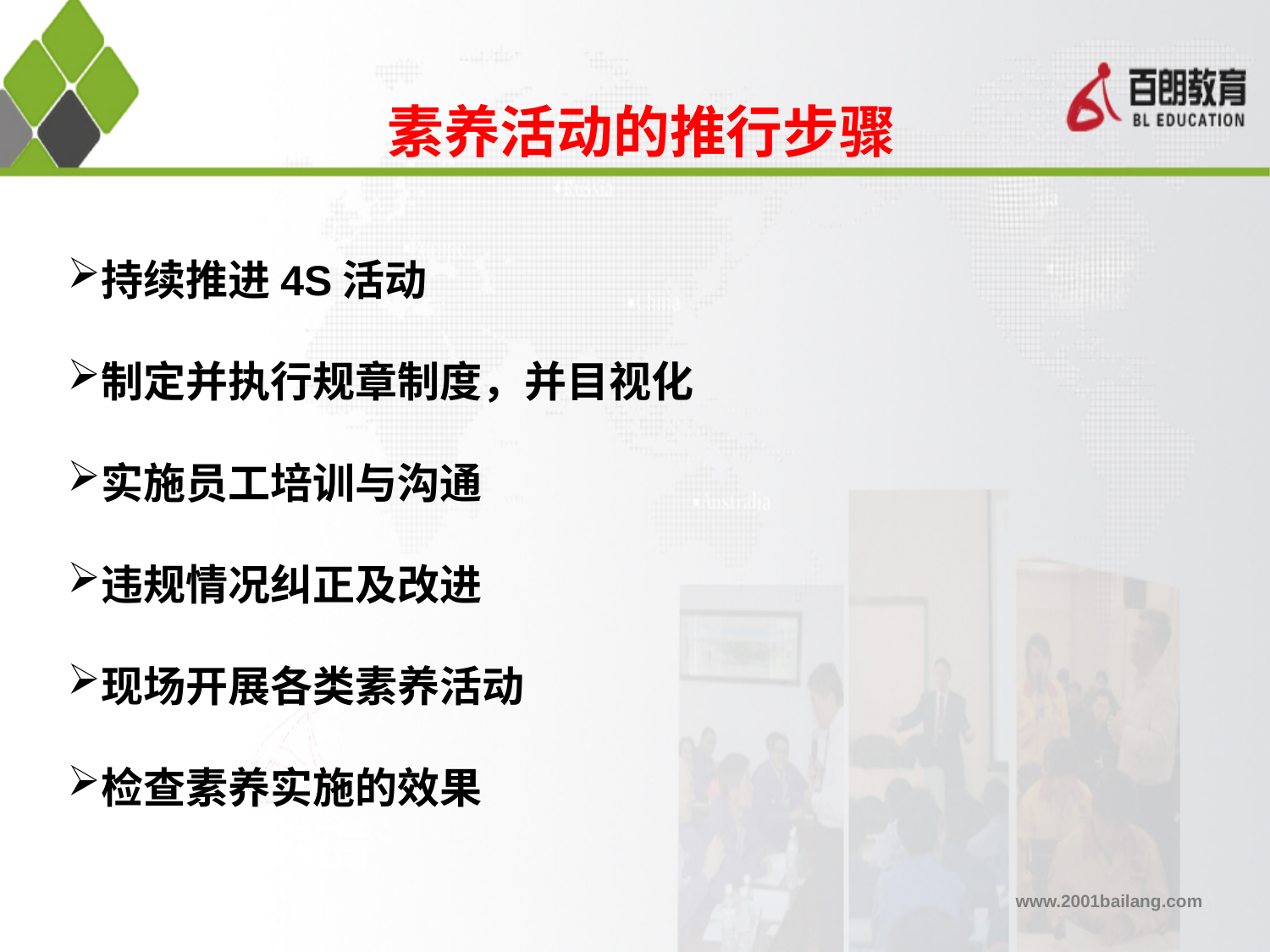

素养活动的推行步骤
持续推进4S活动
制定并执行规章制度，并目视化
实施员工培训与沟通
违规情况纠正及改进
现场开展各类素养活动
检查素养实施的效果